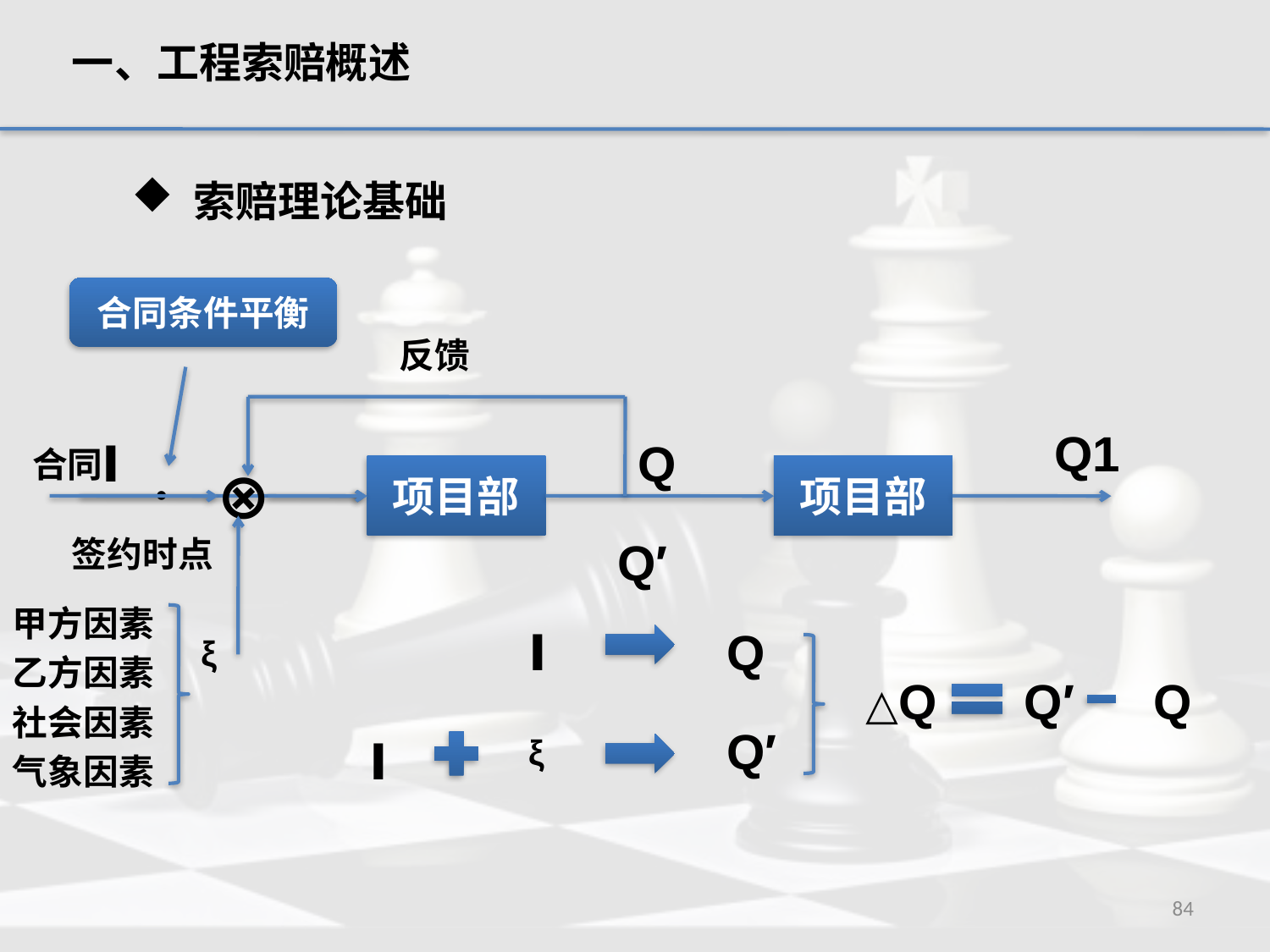

一、工程索赔概述
 索赔理论基础
合同条件平衡
反馈
Q1
Ⅰ
Q
合同
⊕
项目部
项目部
●
签约时点
Q′
甲方因素

Ⅰ
Q
ξ

乙方因素
△Q
Q′
Q

社会因素
Q′
Ⅰ

ξ

气象因素
84